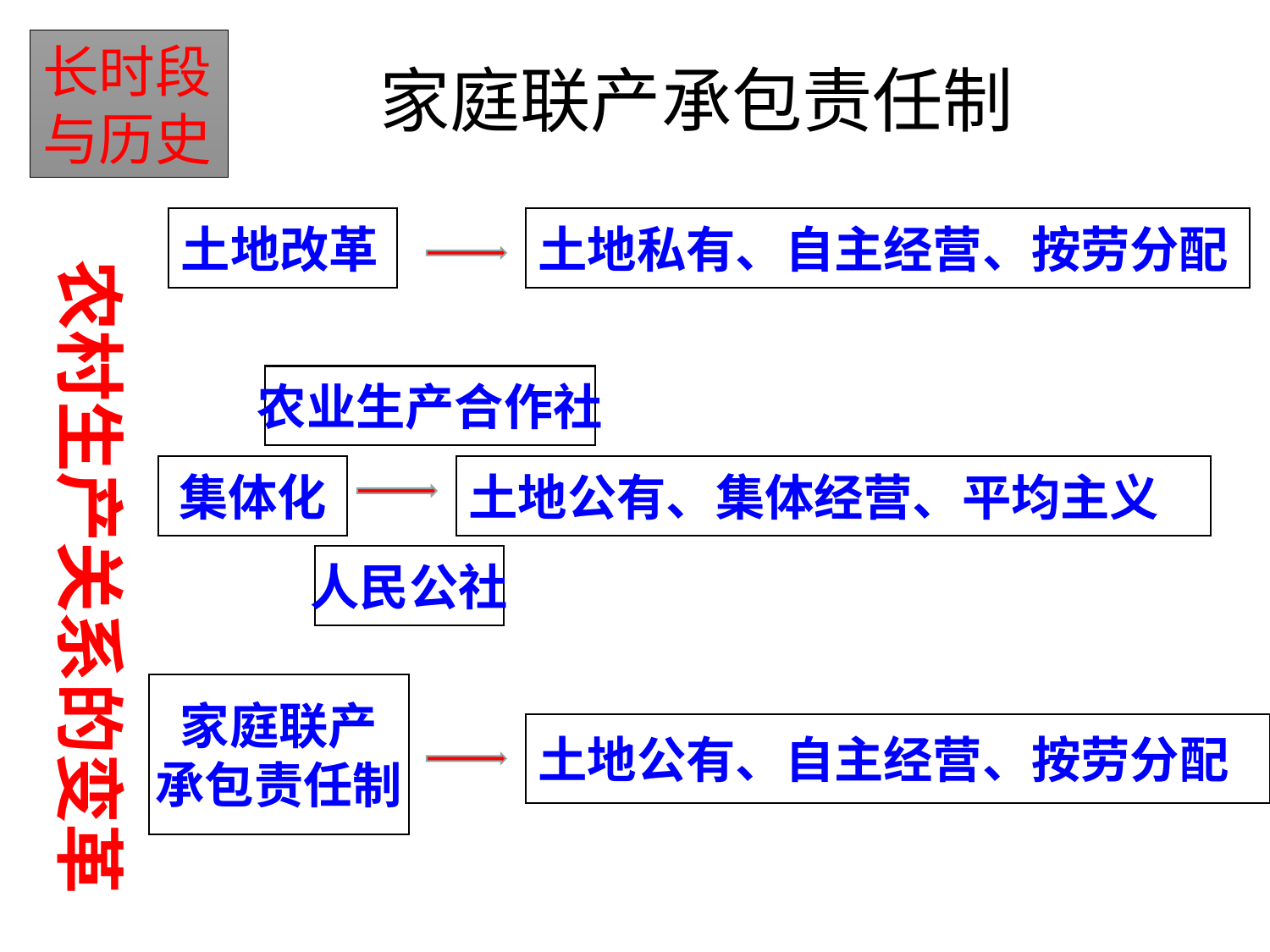

长时段与历史
家庭联产承包责任制
土地改革
土地私有、自主经营、按劳分配
农村生产关系的变革

农业生产合作社
集体化
土地公有、集体经营、平均主义

人民公社
家庭联产
承包责任制
土地公有、自主经营、按劳分配